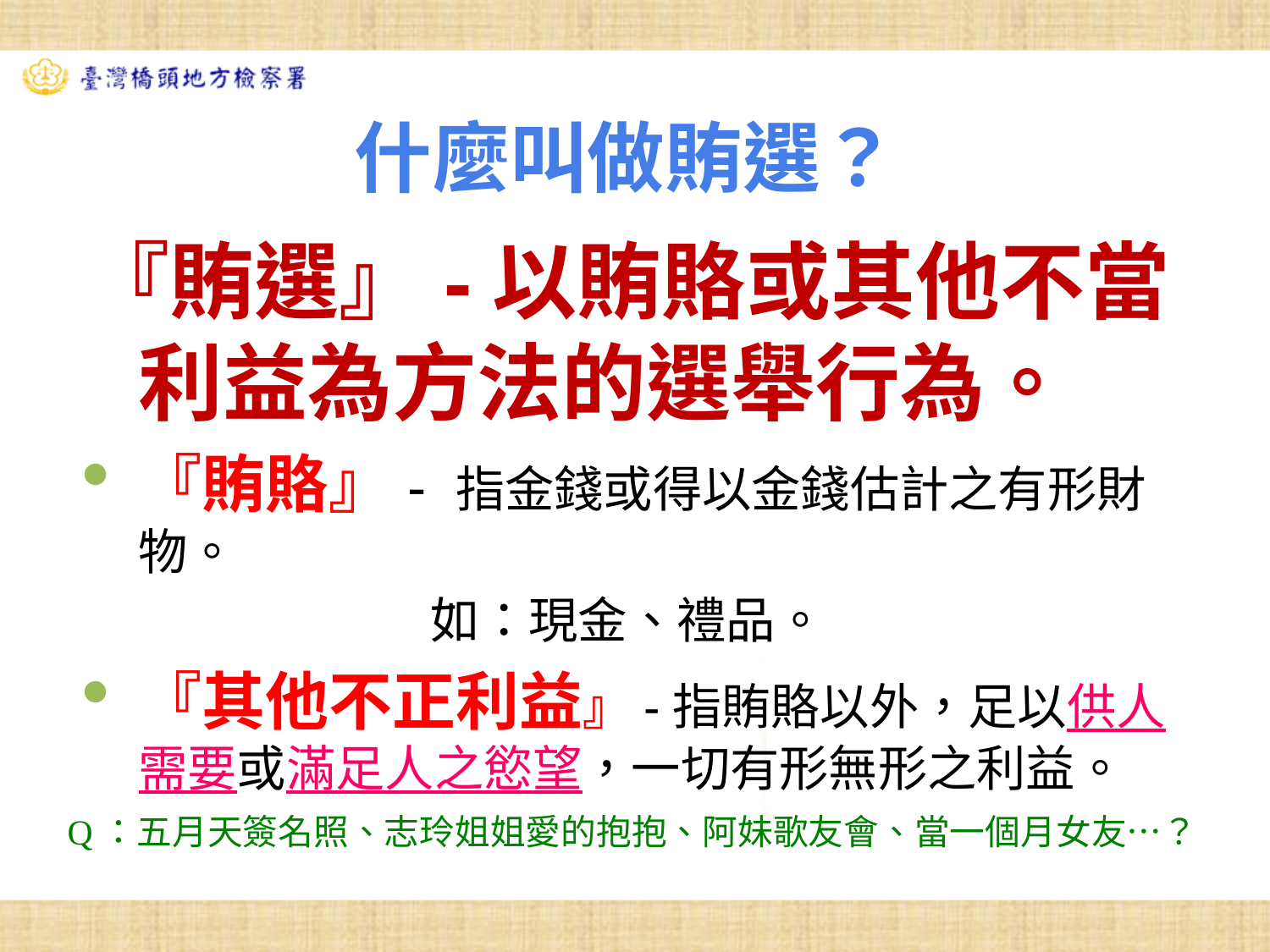

# 什麼叫做賄選？
『賄選』-以賄賂或其他不當利益為方法的選舉行為。
『賄賂』- 指金錢或得以金錢估計之有形財物。
　　　　　　　如：現金、禮品。
『其他不正利益』-指賄賂以外，足以供人需要或滿足人之慾望，一切有形無形之利益。
Q：五月天簽名照、志玲姐姐愛的抱抱、阿妹歌友會、當一個月女友…？